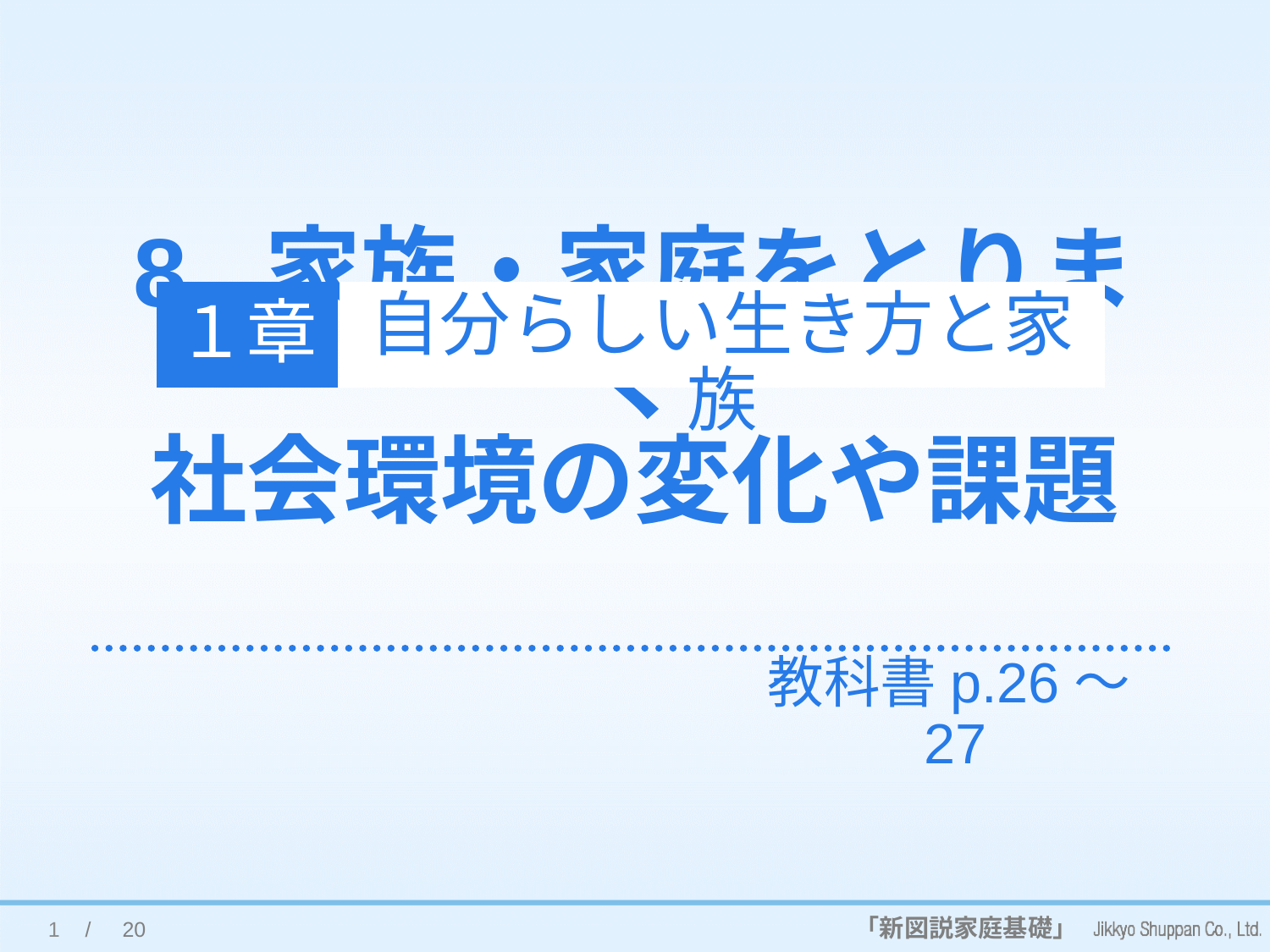

１章
自分らしい生き方と家族
# 8. 家族・家庭をとりまく 社会環境の変化や課題
教科書p.26～27
1